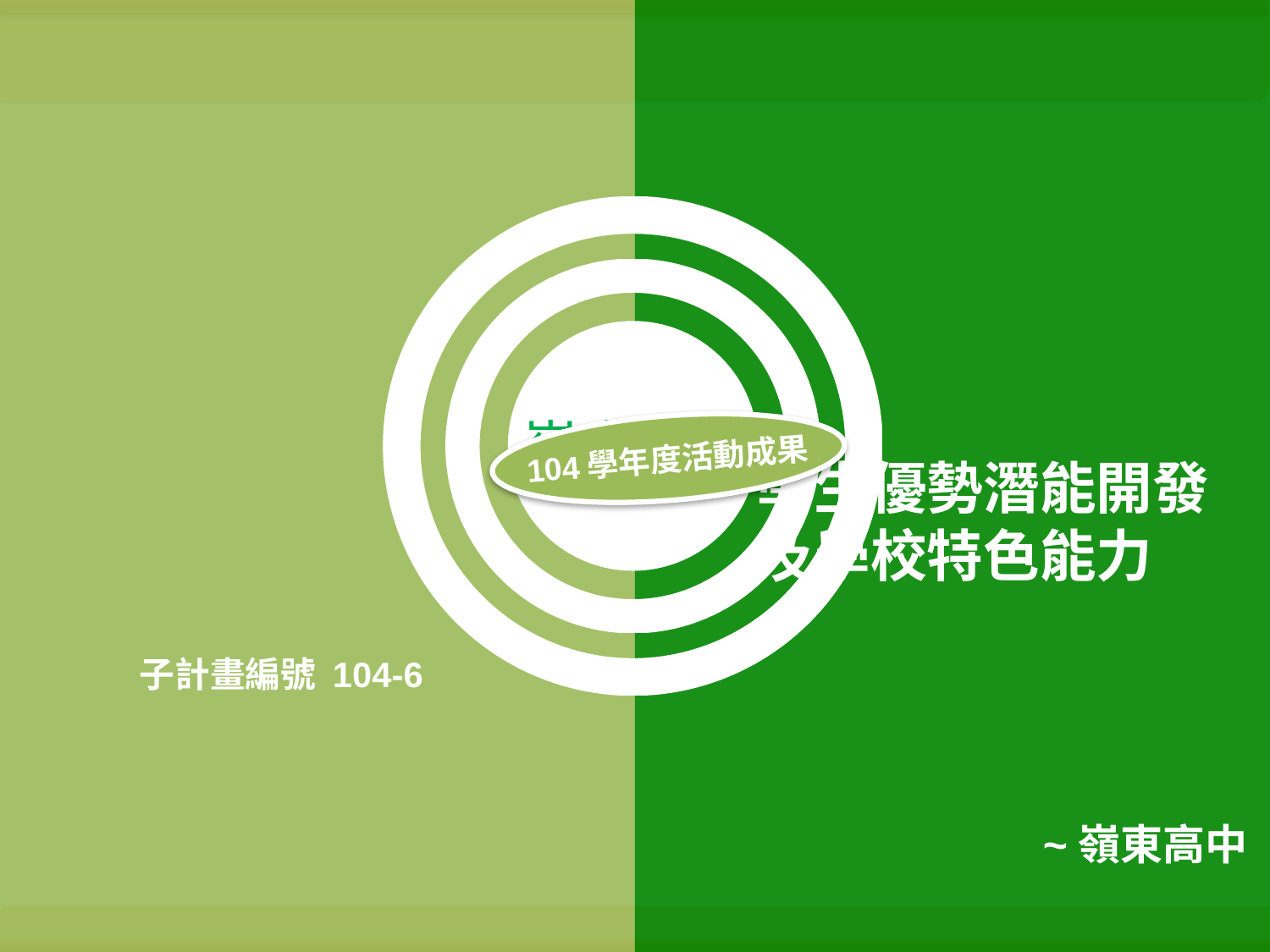

#

嶺東高中

104學年度活動成果
學生優勢潛能開發及學校特色能力

子計畫編號 104-6
~嶺東高中